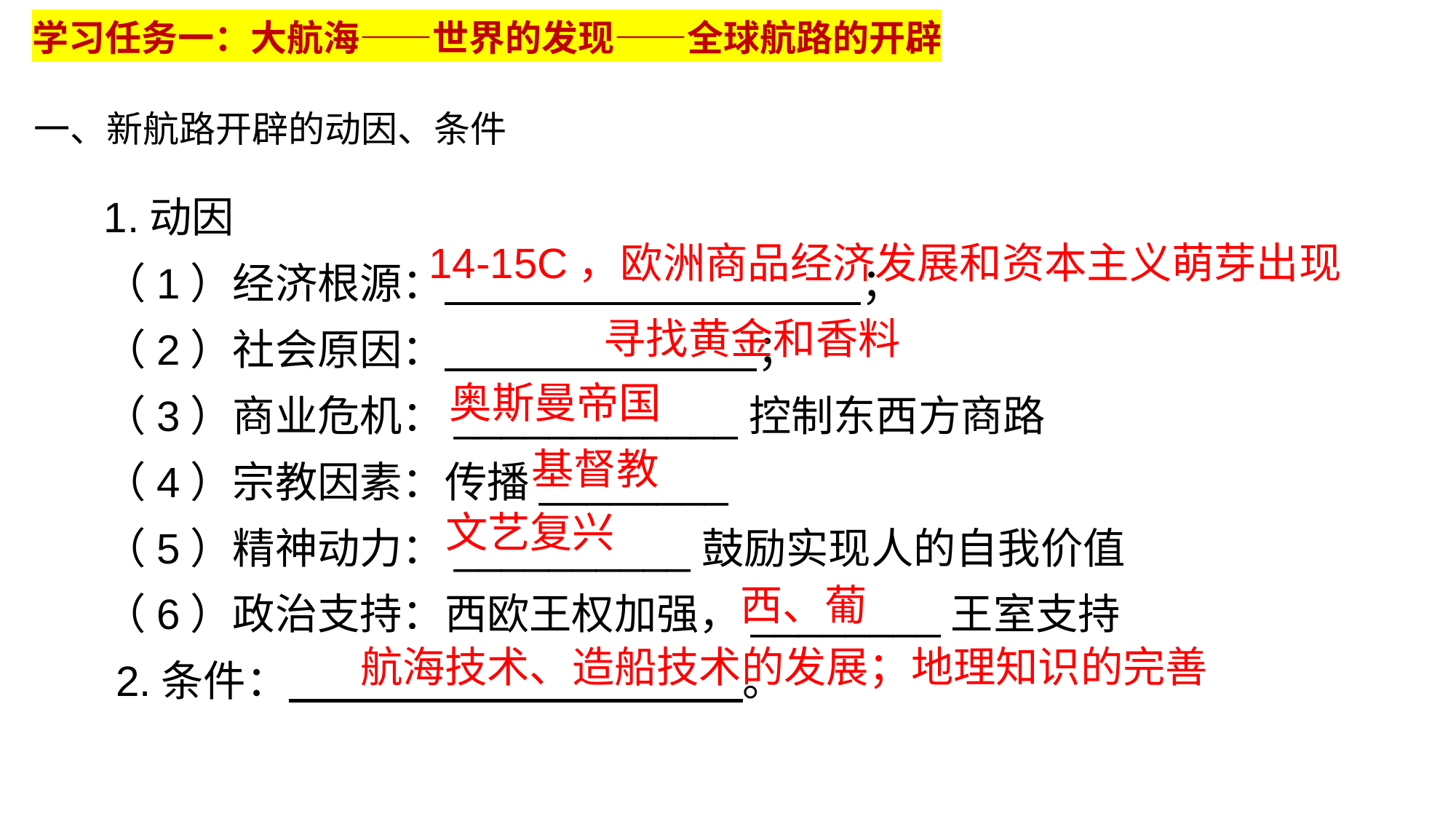

学习任务一：大航海——世界的发现——全球航路的开辟
一、新航路开辟的动因、条件
1.动因
（1）经济根源：                                            ；
（2）社会原因：                                 ；
（3）商业危机：____________控制东西方商路
（4）宗教因素：传播________
（5）精神动力：__________鼓励实现人的自我价值
（6）政治支持：西欧王权加强，________王室支持
 2.条件：                                                。
14-15C，欧洲商品经济发展和资本主义萌芽出现
寻找黄金和香料
奥斯曼帝国
基督教
文艺复兴
西、葡
航海技术、造船技术的发展；地理知识的完善